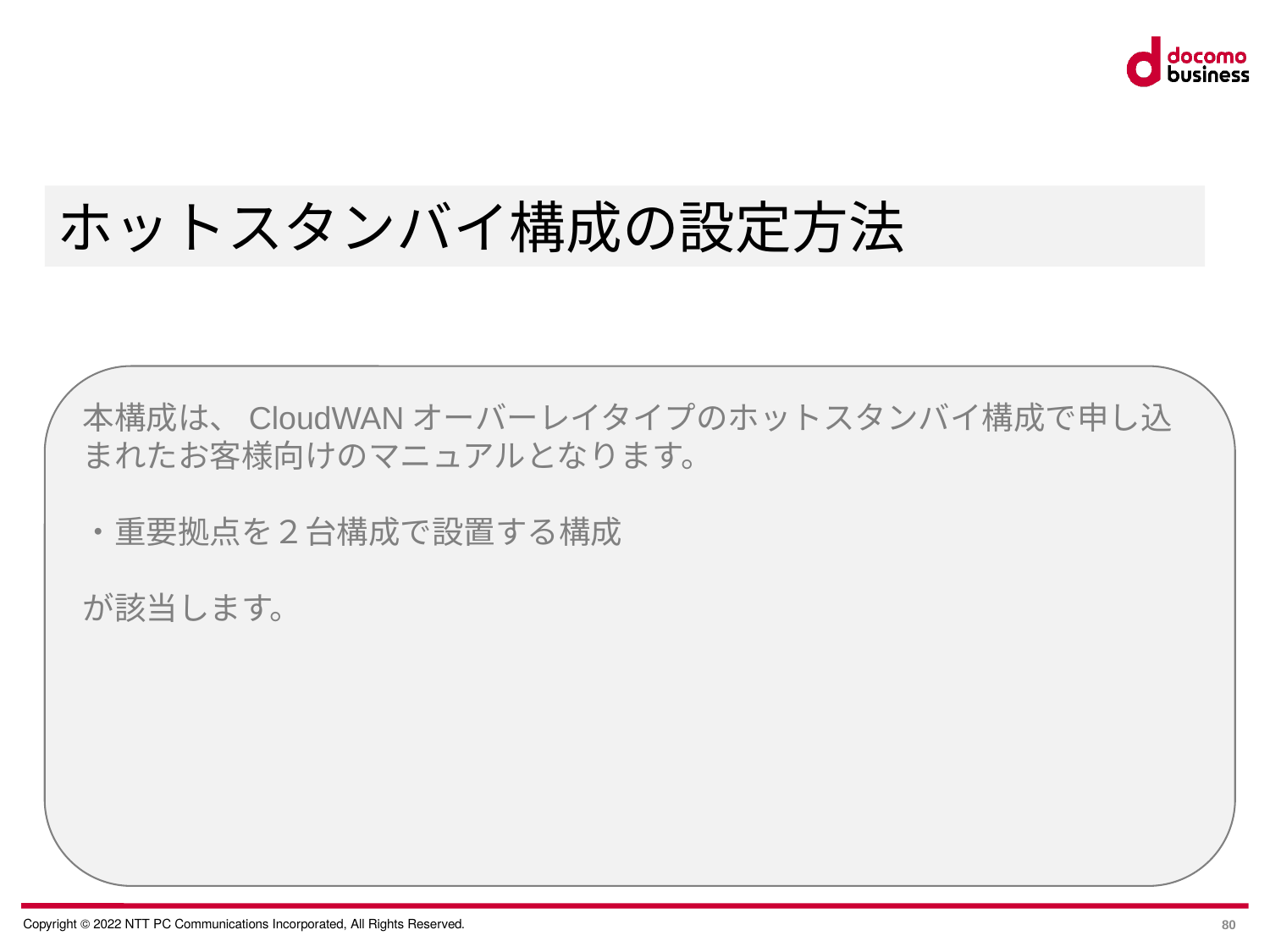

ホットスタンバイ構成の設定方法
本構成は、CloudWANオーバーレイタイプのホットスタンバイ構成で申し込まれたお客様向けのマニュアルとなります。

・重要拠点を２台構成で設置する構成

が該当します。